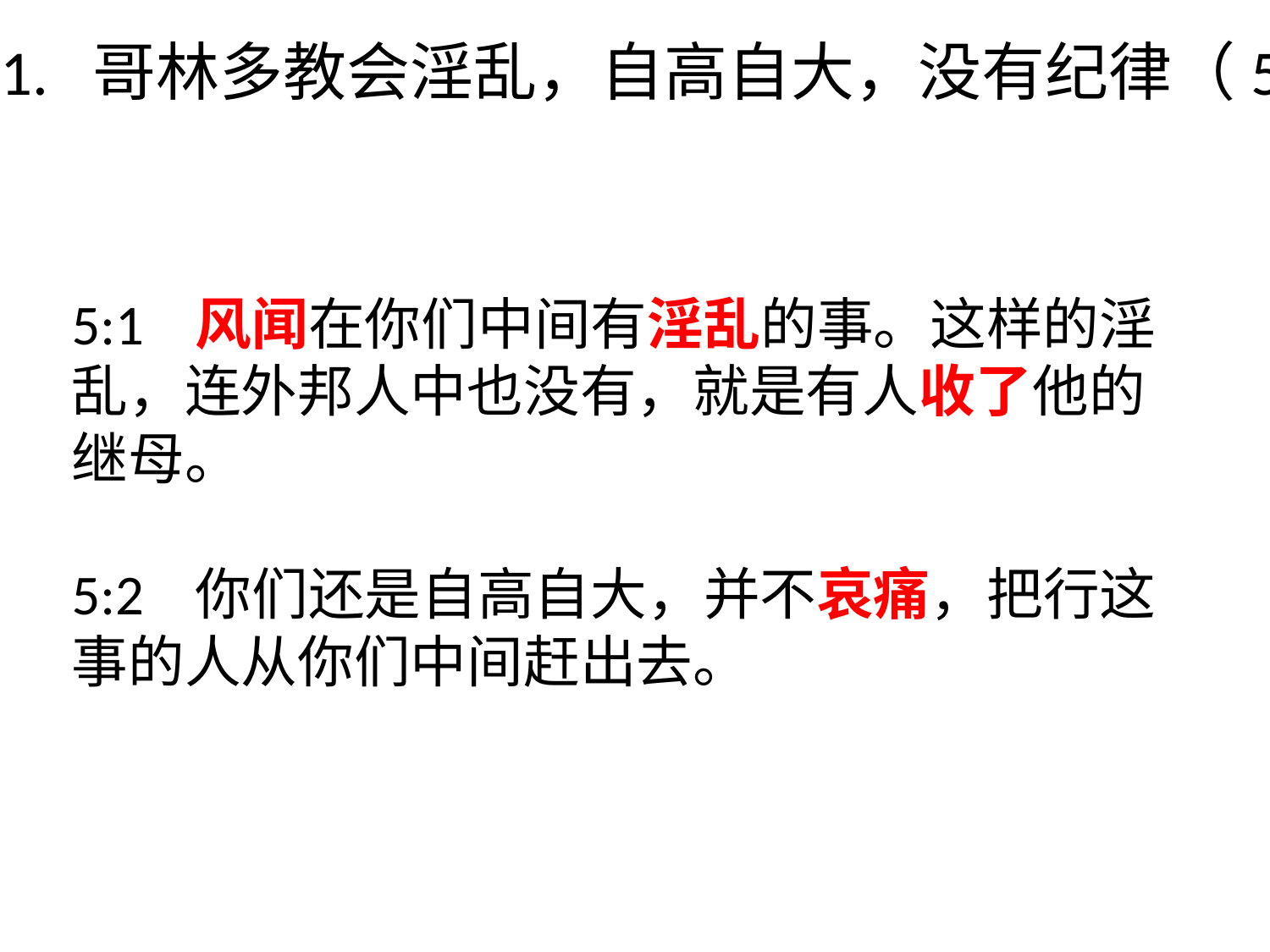

1.  哥林多教会淫乱，自高自大，没有纪律（5：1-2）
5:1   风闻在你们中间有淫乱的事。这样的淫乱，连外邦人中也没有，就是有人收了他的继母。

5:2   你们还是自高自大，并不哀痛，把行这事的人从你们中间赶出去。